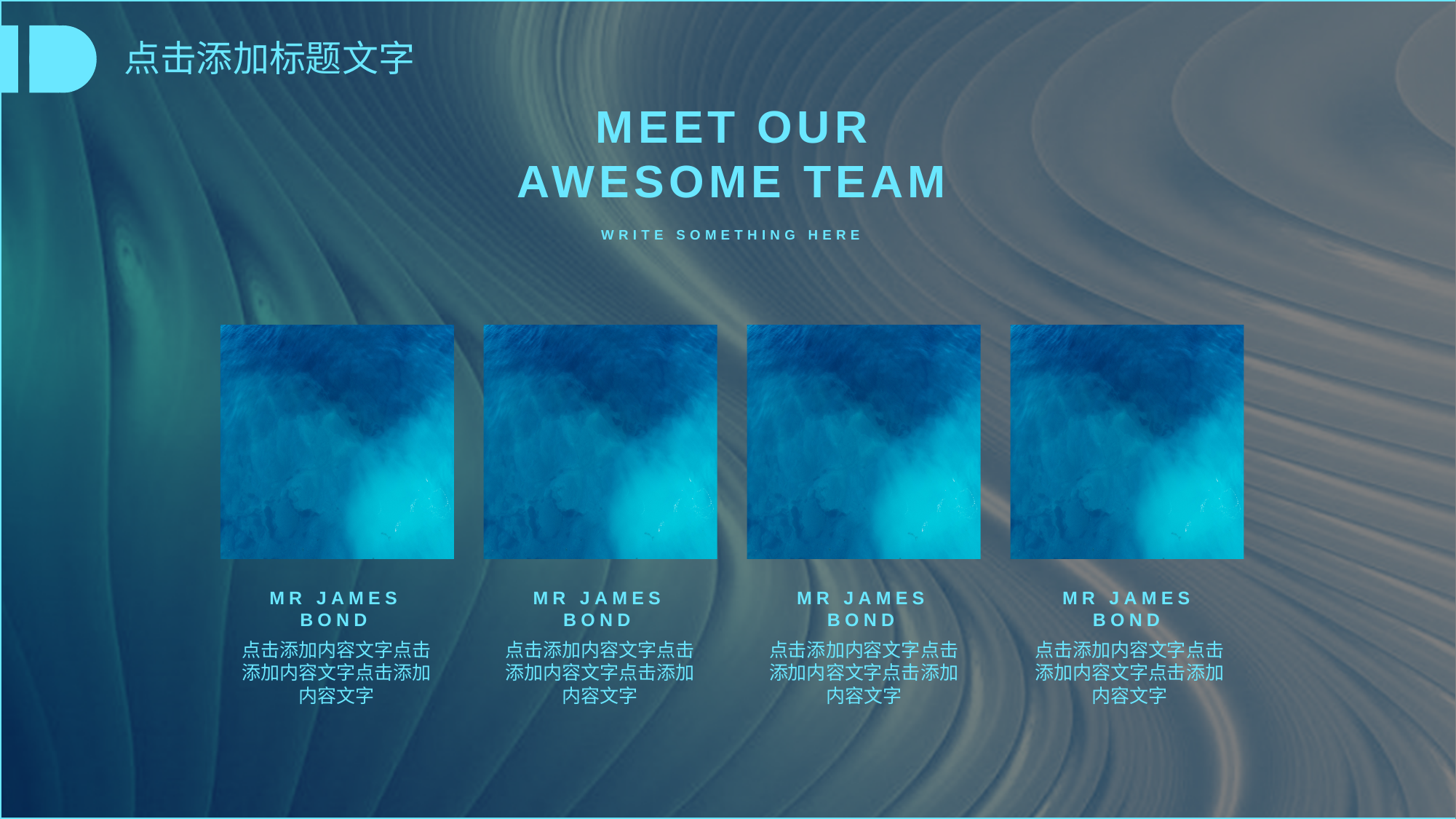

点击添加标题文字
MEET OUR
AWESOME TEAM
WRITE SOMETHING HERE

MR JAMES
BOND
MR JAMES
BOND
MR JAMES
BOND
MR JAMES
BOND
点击添加内容文字点击添加内容文字点击添加内容文字
点击添加内容文字点击添加内容文字点击添加内容文字
点击添加内容文字点击添加内容文字点击添加内容文字
点击添加内容文字点击添加内容文字点击添加内容文字